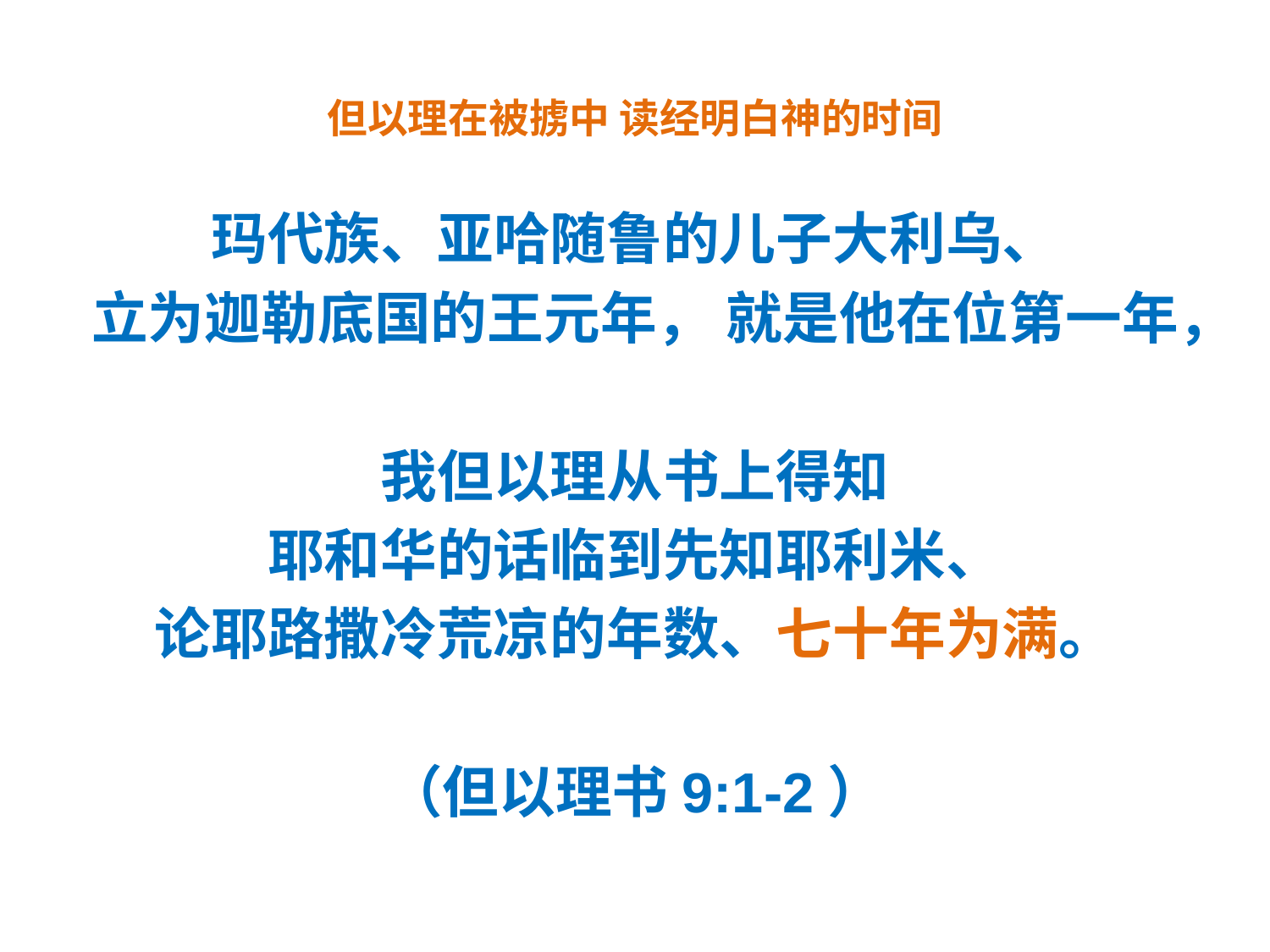

# 但以理在被掳中 读经明白神的时间
玛代族、亚哈随鲁的儿子大利乌、
立为迦勒底国的王元年， 就是他在位第一年，

我但以理从书上得知
耶和华的话临到先知耶利米、
论耶路撒冷荒凉的年数、七十年为满。

（但以理书9:1-2）